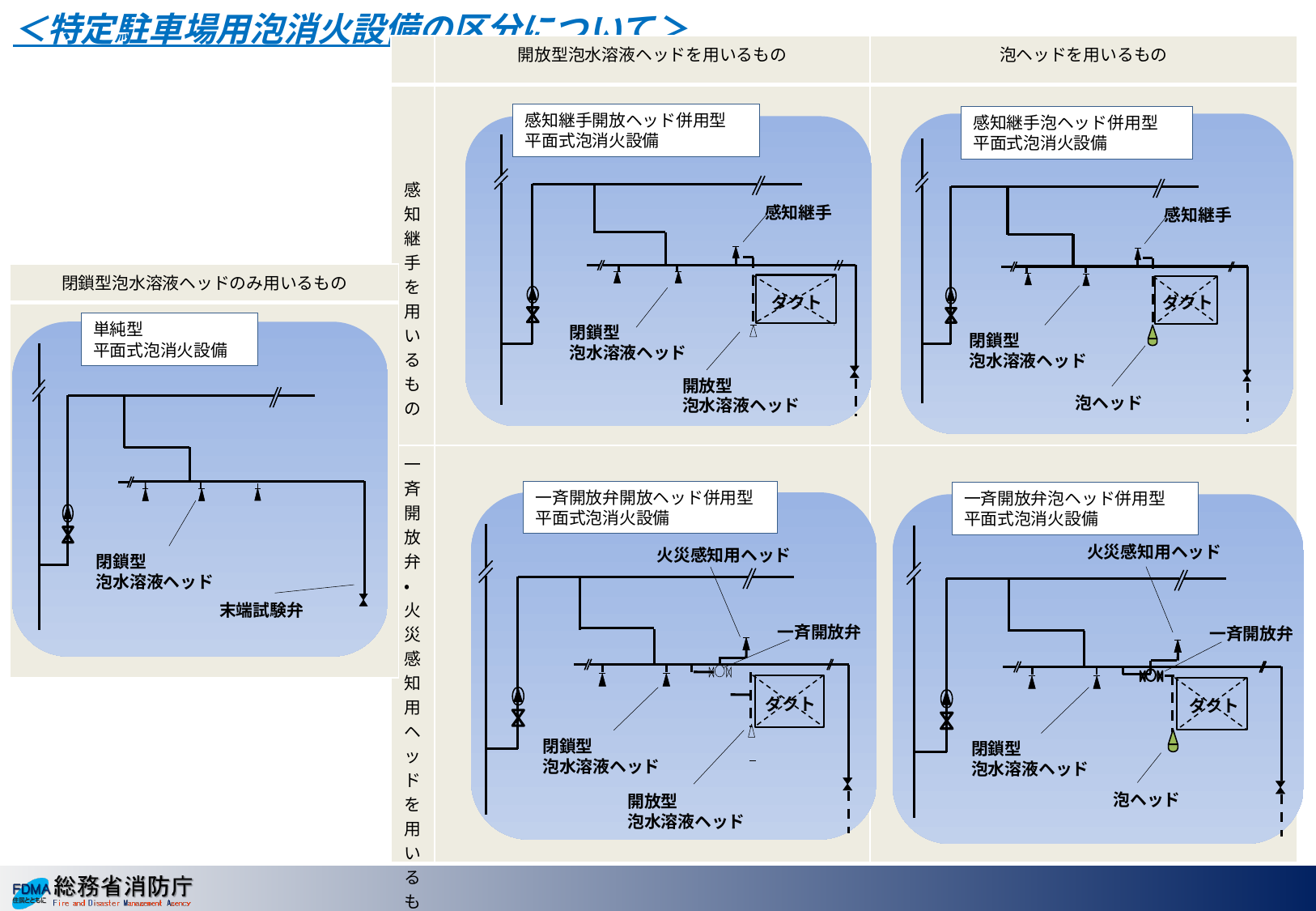

＜特定駐車場用泡消火設備の区分について＞
|  | 開放型泡水溶液ヘッドを用いるもの | 泡ヘッドを用いるもの |
| --- | --- | --- |
| 感知継手を用いるもの |  |  |
| 一斉開放弁・火災感知用ヘッドを用いるもの |  |  |
感知継手開放ヘッド併用型
平面式泡消火設備

感知継手

ダクト

閉鎖型
泡水溶液ヘッド

開放型
泡水溶液ヘッド
感知継手泡ヘッド併用型
平面式泡消火設備

感知継手

ダクト

閉鎖型
泡水溶液ヘッド

泡ヘッド
| 閉鎖型泡水溶液ヘッドのみ用いるもの |
| --- |
|  |
単純型
平面式泡消火設備

閉鎖型
泡水溶液ヘッド
末端試験弁

一斉開放弁開放ヘッド併用型
平面式泡消火設備

火災感知用ヘッド

一斉開放弁

ダクト

閉鎖型
泡水溶液ヘッド

開放型
泡水溶液ヘッド
一斉開放弁泡ヘッド併用型
平面式泡消火設備

火災感知用ヘッド

一斉開放弁

ダクト

閉鎖型
泡水溶液ヘッド

泡ヘッド